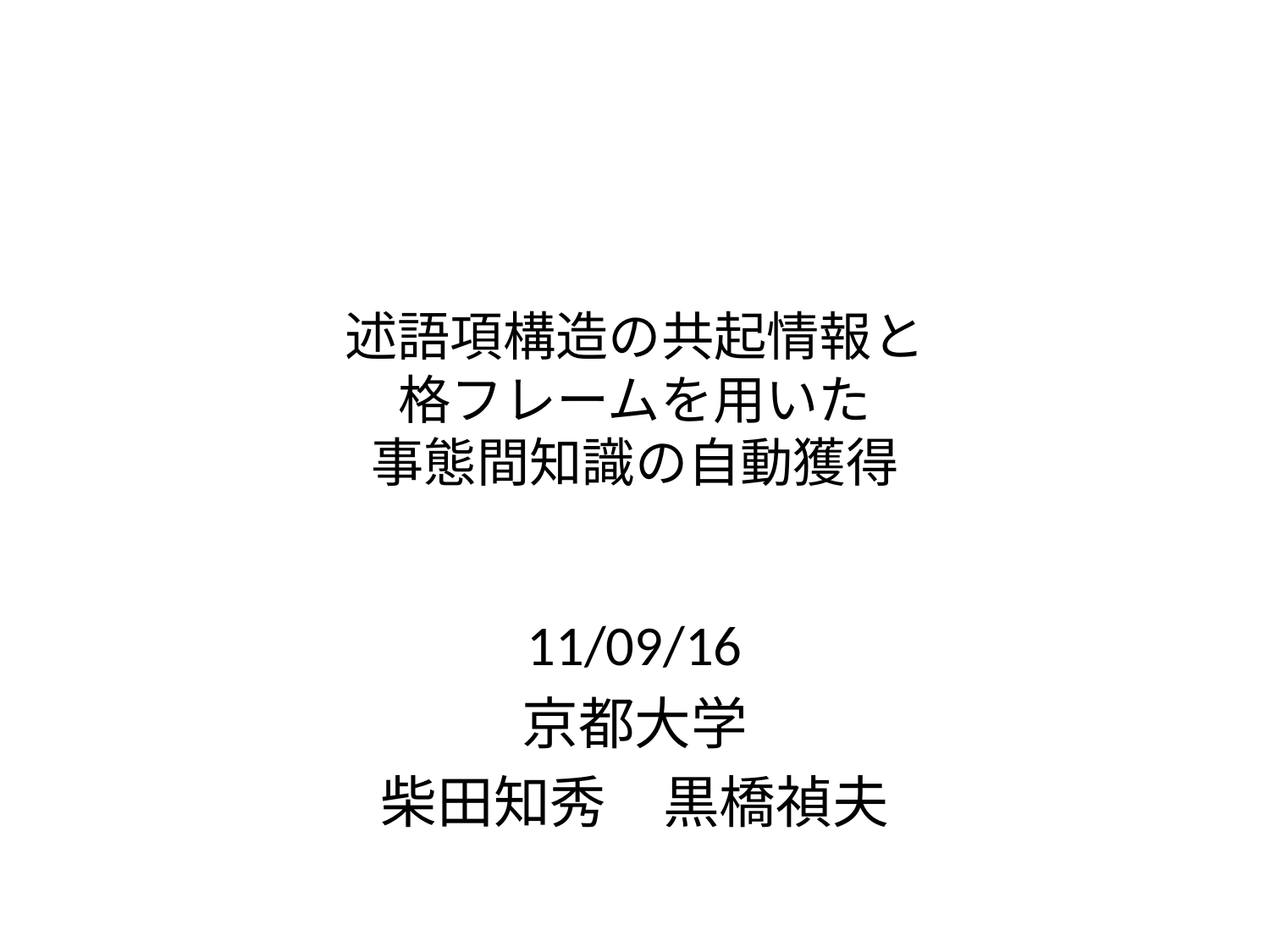

# 述語項構造の共起情報と 格フレームを用いた 事態間知識の自動獲得
11/09/16
京都大学
柴田知秀　黒橋禎夫